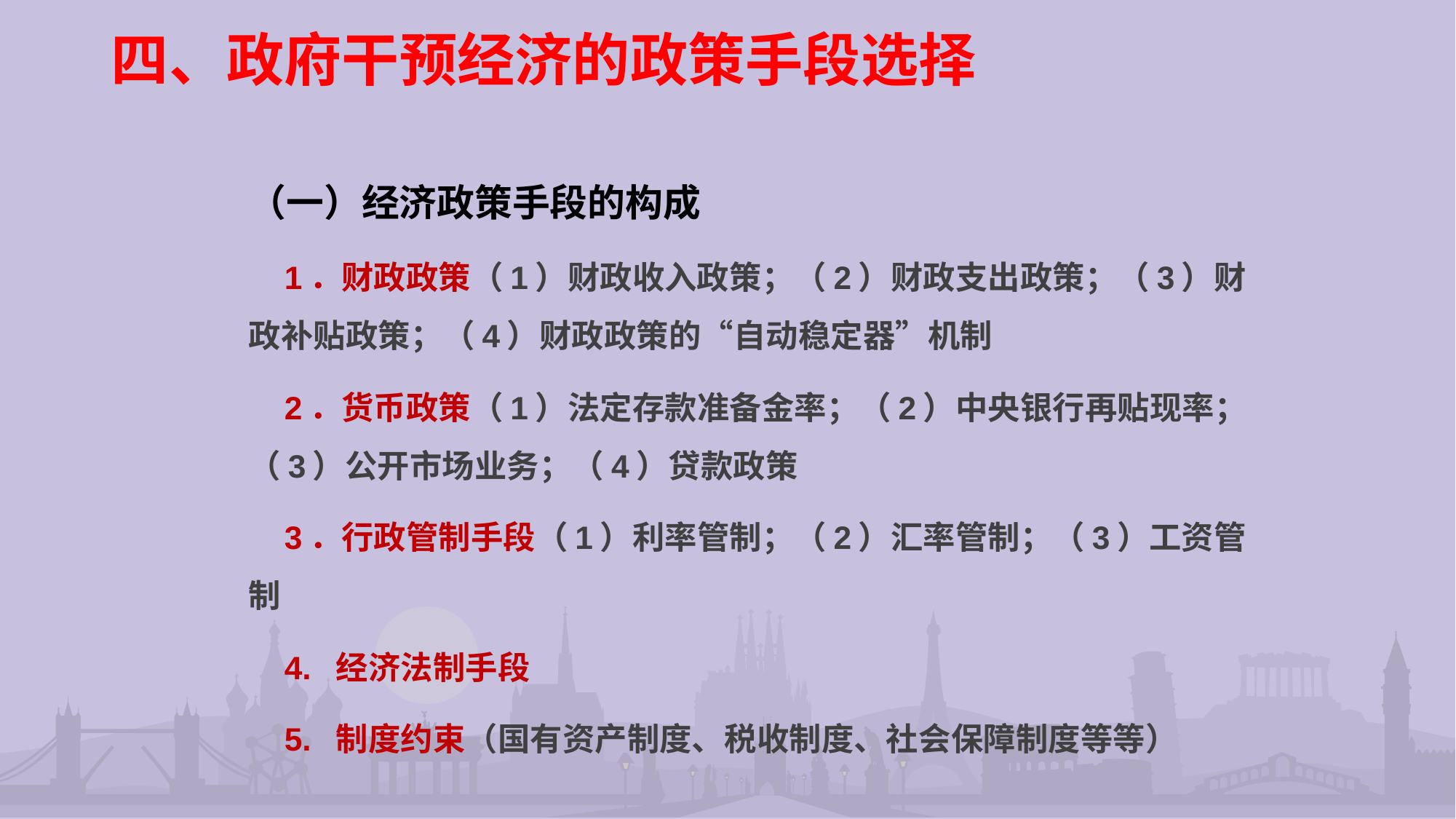

# 四、政府干预经济的政策手段选择
（一）经济政策手段的构成
    1．财政政策（1）财政收入政策；（2）财政支出政策；（3）财政补贴政策；（4）财政政策的“自动稳定器”机制
    2．货币政策（1）法定存款准备金率；（2）中央银行再贴现率；（3）公开市场业务；（4）贷款政策
    3．行政管制手段（1）利率管制；（2）汇率管制；（3）工资管制
    4.  经济法制手段
    5.  制度约束（国有资产制度、税收制度、社会保障制度等等）